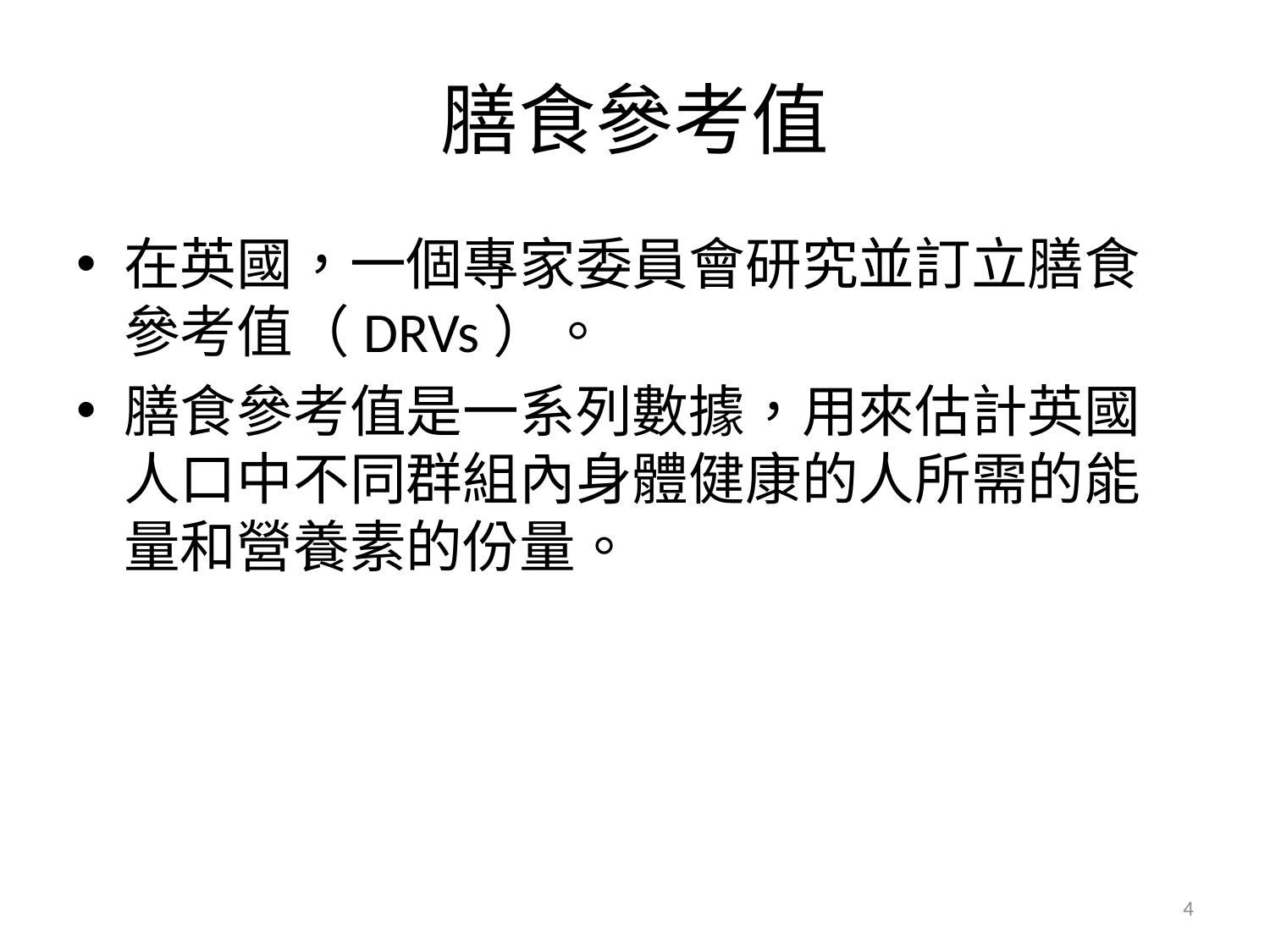

# 膳食參考值
在英國，一個專家委員會研究並訂立膳食參考值（DRVs）。
膳食參考值是一系列數據，用來估計英國人口中不同群組內身體健康的人所需的能量和營養素的份量。
4